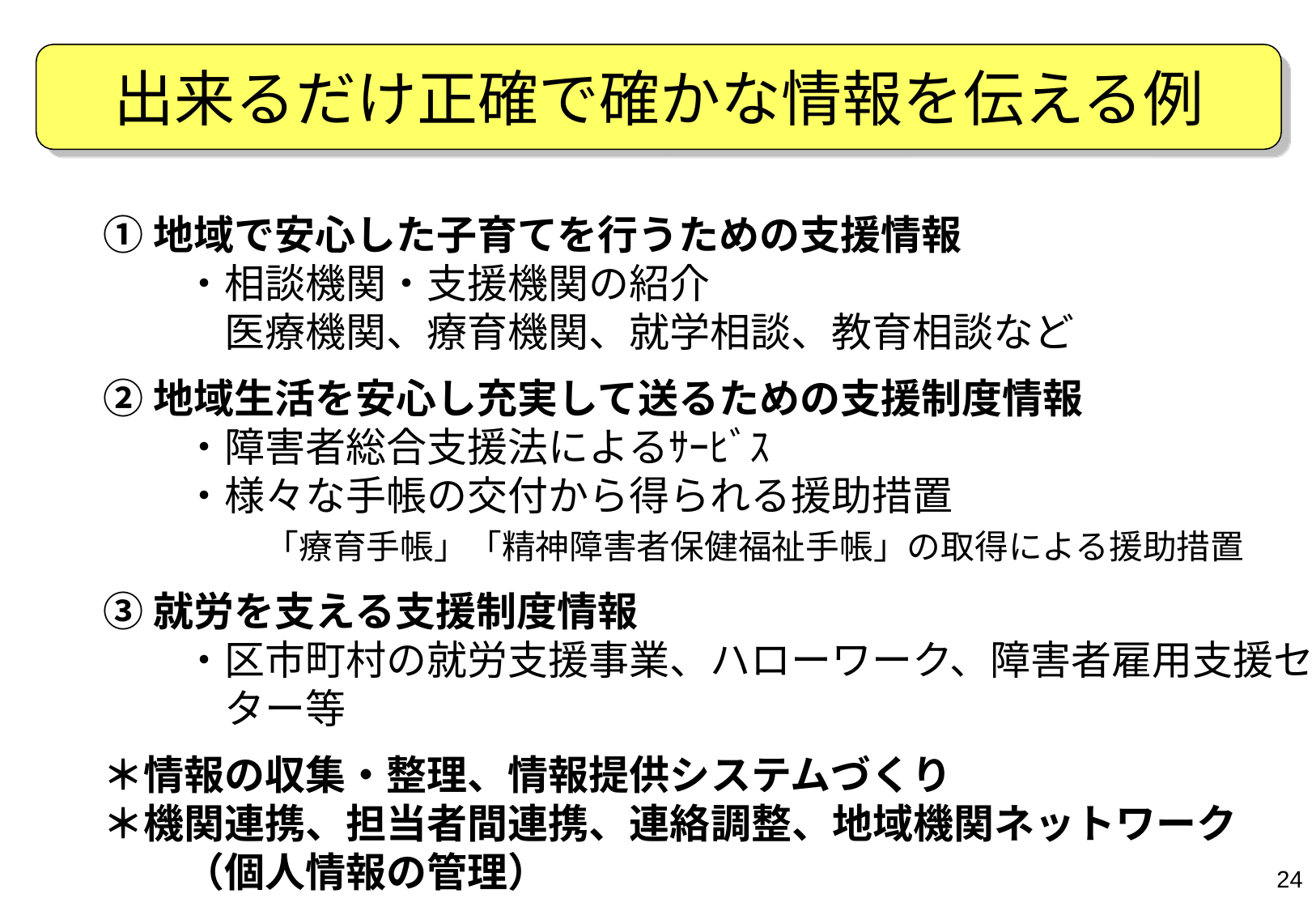

出来るだけ正確で確かな情報を伝える例

①地域で安心した子育てを行うための支援情報
　　・相談機関・支援機関の紹介
　　　医療機関、療育機関、就学相談、教育相談など

②地域生活を安心し充実して送るための支援制度情報
　　・障害者総合支援法によるｻｰﾋﾞｽ
　　・様々な手帳の交付から得られる援助措置
　　　　「療育手帳」「精神障害者保健福祉手帳」の取得による援助措置

③就労を支える支援制度情報
　　・区市町村の就労支援事業、ハローワーク、障害者雇用支援セン
　　　ター等

＊情報の収集・整理、情報提供システムづくり
＊機関連携、担当者間連携、連絡調整、地域機関ネットワーク
　　（個人情報の管理）
24